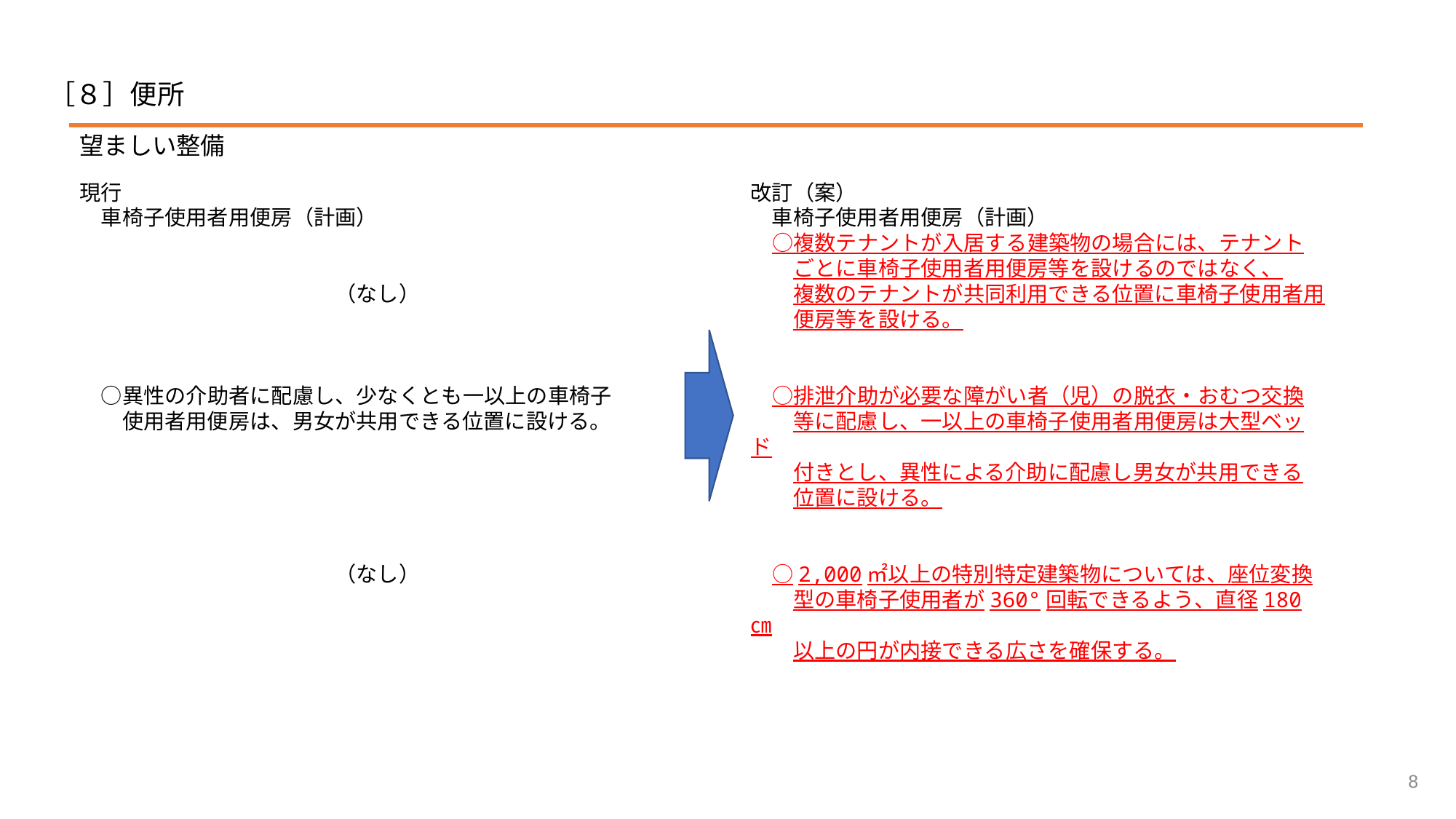

# ［８］便所
望ましい整備
現行
　車椅子使用者用便房（計画）

　　　　　　　　　　　　（なし）

　○異性の介助者に配慮し、少なくとも一以上の車椅子
　　使用者用便房は、男女が共用できる位置に設ける。

　　　　　　　　　　　　（なし）

改訂（案）
　車椅子使用者用便房（計画）
　○複数テナントが入居する建築物の場合には、テナント
　　ごとに車椅子使用者用便房等を設けるのではなく、
　　複数のテナントが共同利用できる位置に車椅子使用者用
　　便房等を設ける。

　○排泄介助が必要な障がい者（児）の脱衣・おむつ交換
　　等に配慮し、一以上の車椅子使用者用便房は大型ベッド
　　付きとし、異性による介助に配慮し男女が共用できる
　　位置に設ける。

　○2,000㎡以上の特別特定建築物については、座位変換
　　型の車椅子使用者が360°回転できるよう、直径180㎝
　　以上の円が内接できる広さを確保する。

8